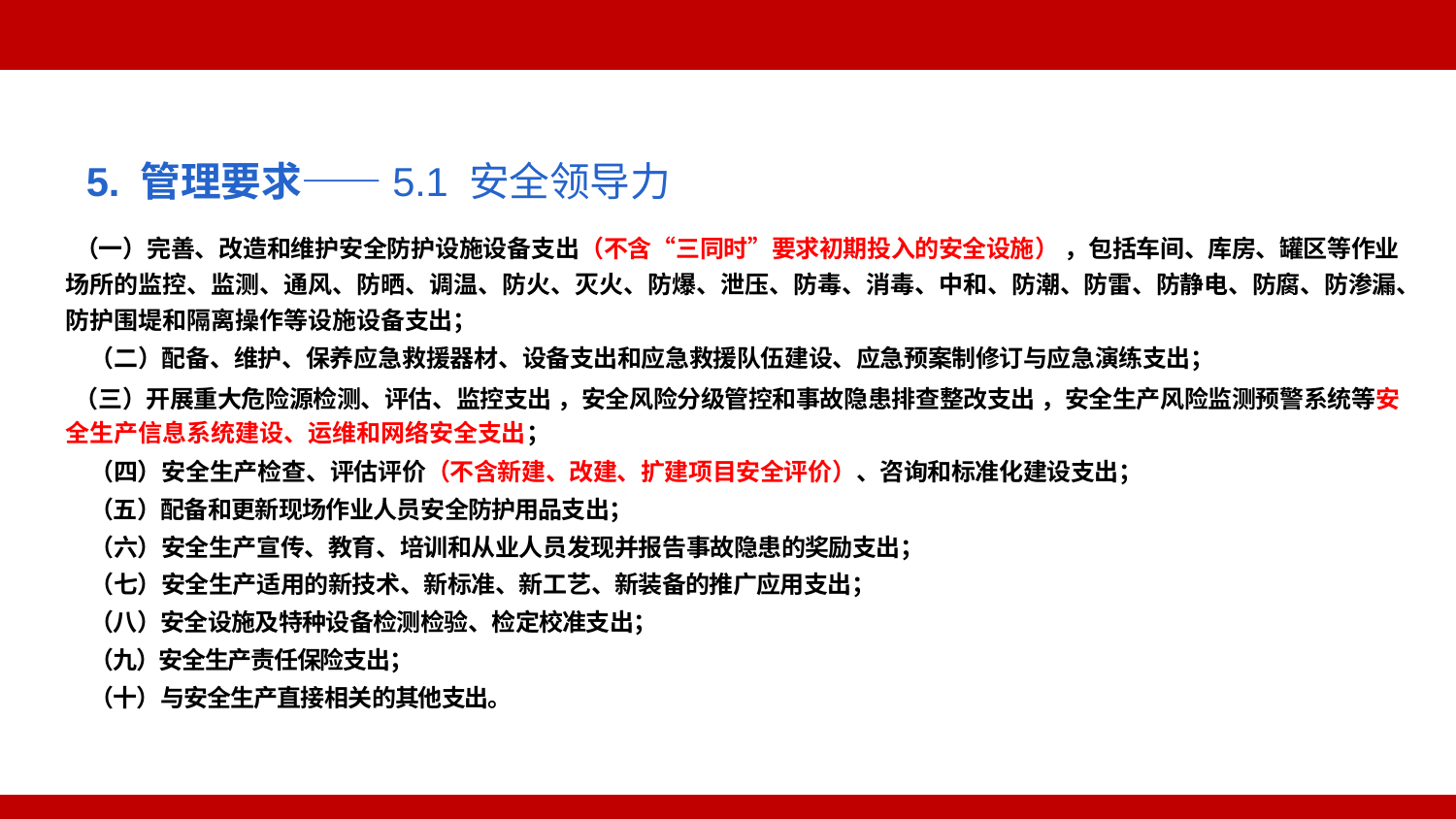

5. 管理要求——5.1 安全领导力
（一）完善、改造和维护安全防护设施设备支出（不含“三同时”要求初期投入的安全设施） ，包括车间、库房、罐区等作业    场所的监控、监测、通风、防晒、调温、防火、灭火、防爆、泄压、防毒、消毒、中和、防潮、防雷、防静电、防腐、防渗漏、 防护围堤和隔离操作等设施设备支出；
（二）配备、维护、保养应急救援器材、设备支出和应急救援队伍建设、应急预案制修订与应急演练支出；
（三）开展重大危险源检测、评估、监控支出 ，安全风险分级管控和事故隐患排查整改支出 ，安全生产风险监测预警系统等安    全生产信息系统建设、运维和网络安全支出；
（四）安全生产检查、评估评价（不含新建、改建、扩建项目安全评价）、咨询和标准化建设支出；
（五）配备和更新现场作业人员安全防护用品支出；
（六）安全生产宣传、教育、培训和从业人员发现并报告事故隐患的奖励支出；
（七）安全生产适用的新技术、新标准、新工艺、新装备的推广应用支出；
（八）安全设施及特种设备检测检验、检定校准支出；
（九）安全生产责任保险支出；
（十）与安全生产直接相关的其他支出。